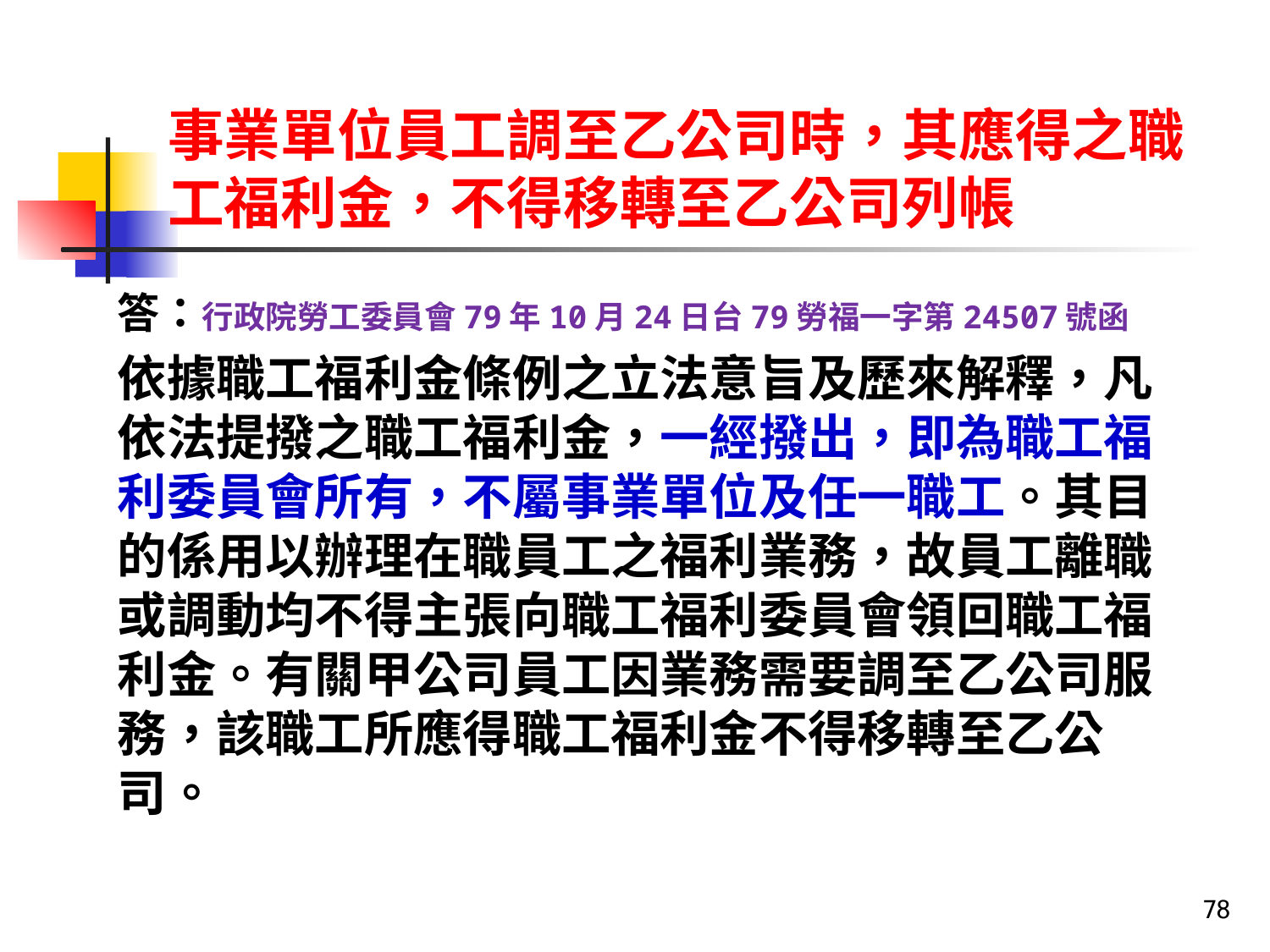

# 事業單位員工調至乙公司時，其應得之職工福利金，不得移轉至乙公司列帳
答：行政院勞工委員會79年10月24日台79勞福一字第24507號函
依據職工福利金條例之立法意旨及歷來解釋，凡依法提撥之職工福利金，一經撥出，即為職工福利委員會所有，不屬事業單位及任一職工。其目的係用以辦理在職員工之福利業務，故員工離職或調動均不得主張向職工福利委員會領回職工福利金。有關甲公司員工因業務需要調至乙公司服務，該職工所應得職工福利金不得移轉至乙公司。
78